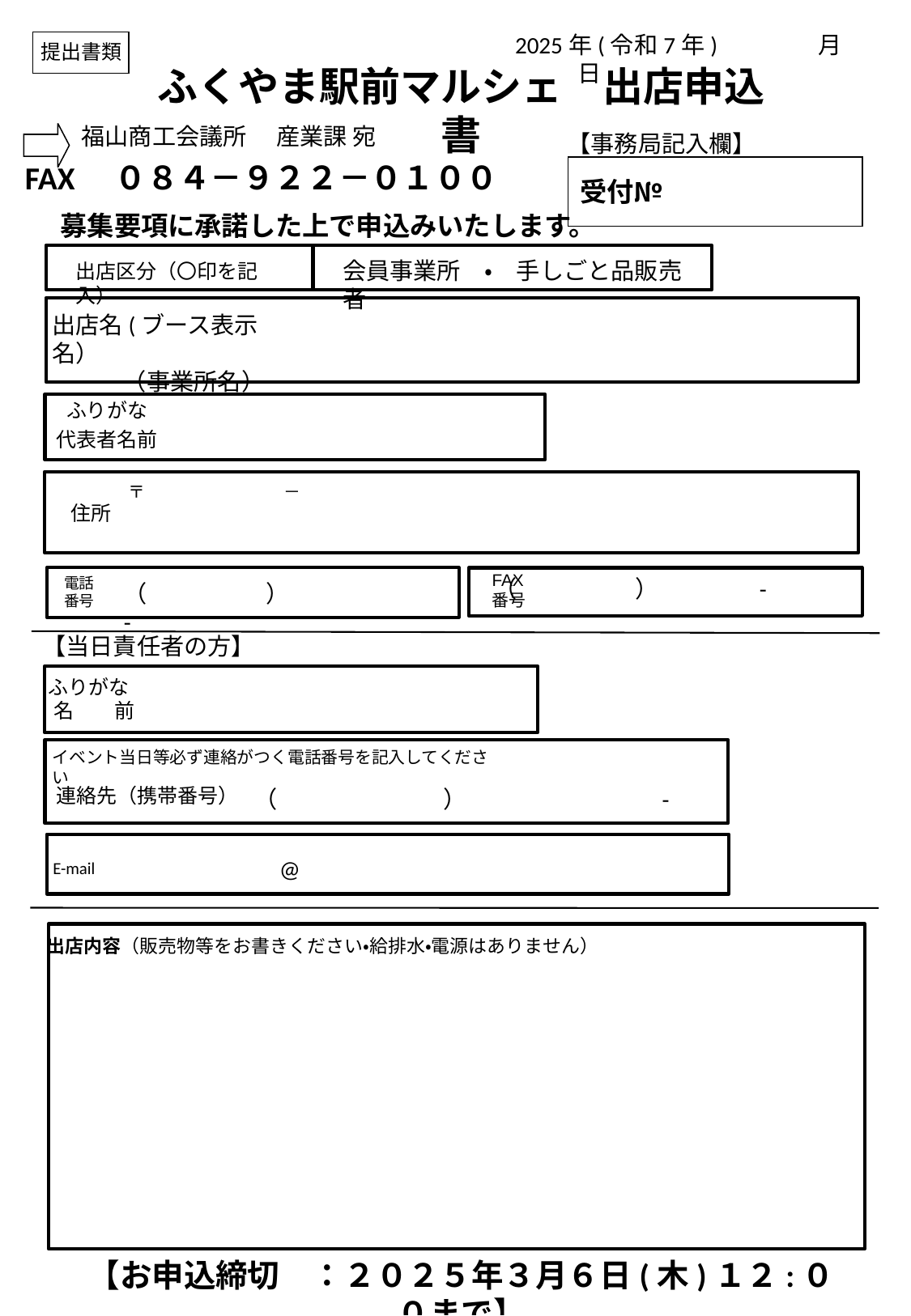

2025年(令和7年)　　　　月 　 　  日

提出書類
ふくやま駅前マルシェ　出店申込書
福山商工会議所　 産業課 宛
【事務局記入欄】

FAX　０８４－９２２－０１００

受付№
募集要項に承諾した上で申込みいたします。

会員事業所　・　手しごと品販売者
出店区分（〇印を記入）

出店名(ブース表示名）
　　　（事業所名）
ふりがな

代表者名前

〒　　　　　　 　　－
住所
FAX
番号
電話
番号

（　　　　　）　　　　-
（　　　　　）　　　　　　-
【当日責任者の方】

ふりがな
名　　前

イベント当日等必ず連絡がつく電話番号を記入してください
連絡先（携帯番号）
（　　　　　　　）　　　　　　　　-

@
E-mail

出店内容（販売物等をお書きください・給排水・電源はありません）
【お申込締切　：２０２５年３月６日(木)１２:００まで】